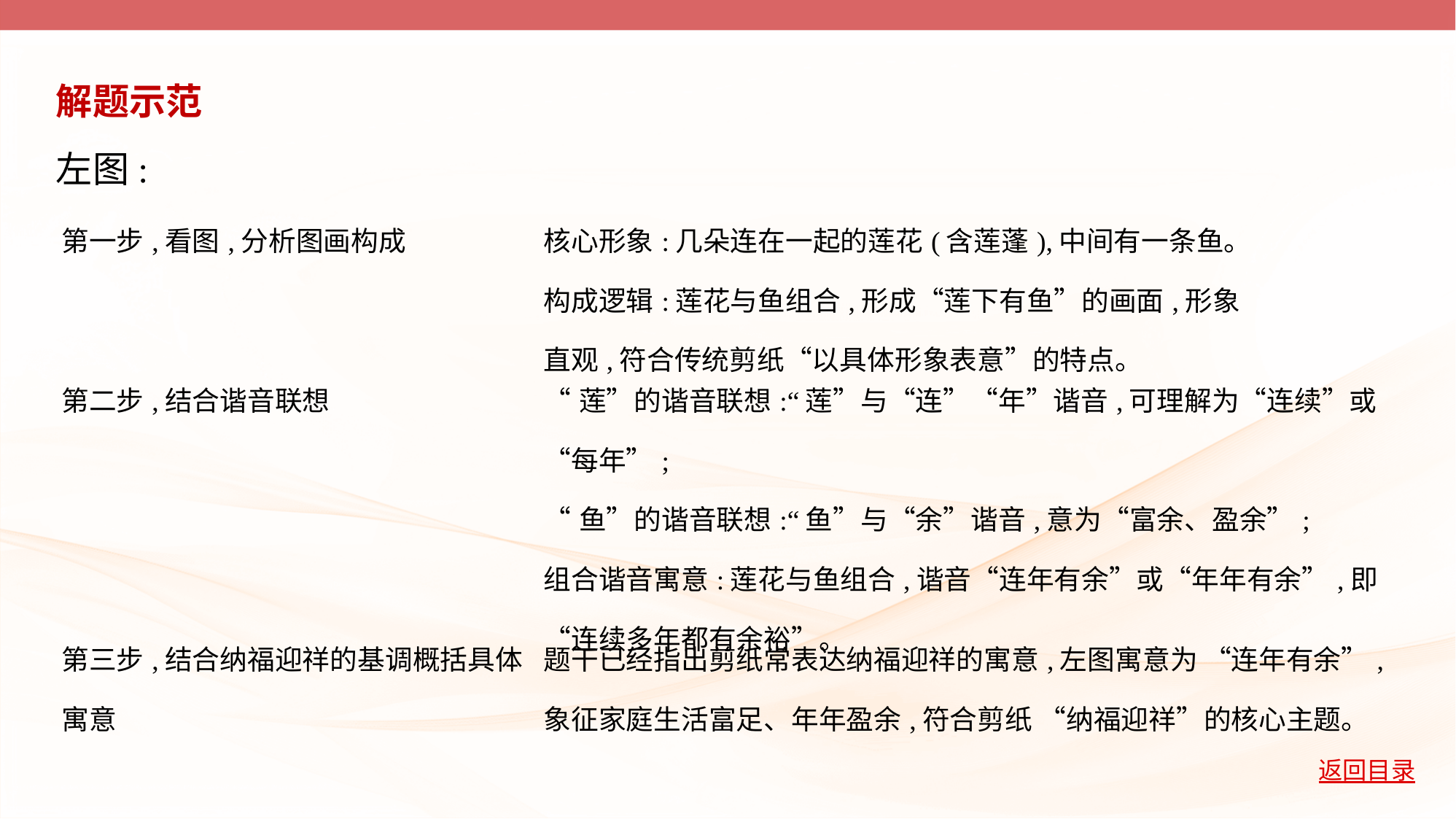

解题示范
左图:
| 第一步,看图,分析图画构成 | 核心形象:几朵连在一起的莲花(含莲蓬),中间有一条鱼。 构成逻辑:莲花与鱼组合,形成“莲下有鱼”的画面,形象 直观,符合传统剪纸“以具体形象表意”的特点。 |
| --- | --- |
| 第二步,结合谐音联想 | “莲”的谐音联想:“莲”与“连”“年”谐音,可理解为“连续”或“每年”; “鱼”的谐音联想:“鱼”与“余”谐音,意为“富余、盈余”; 组合谐音寓意:莲花与鱼组合,谐音“连年有余”或“年年有余”,即“连续多年都有余裕”。 |
| 第三步,结合纳福迎祥的基调概括具体寓意 | 题干已经指出剪纸常表达纳福迎祥的寓意,左图寓意为 “连年有余”,象征家庭生活富足、年年盈余,符合剪纸 “纳福迎祥”的核心主题。 |